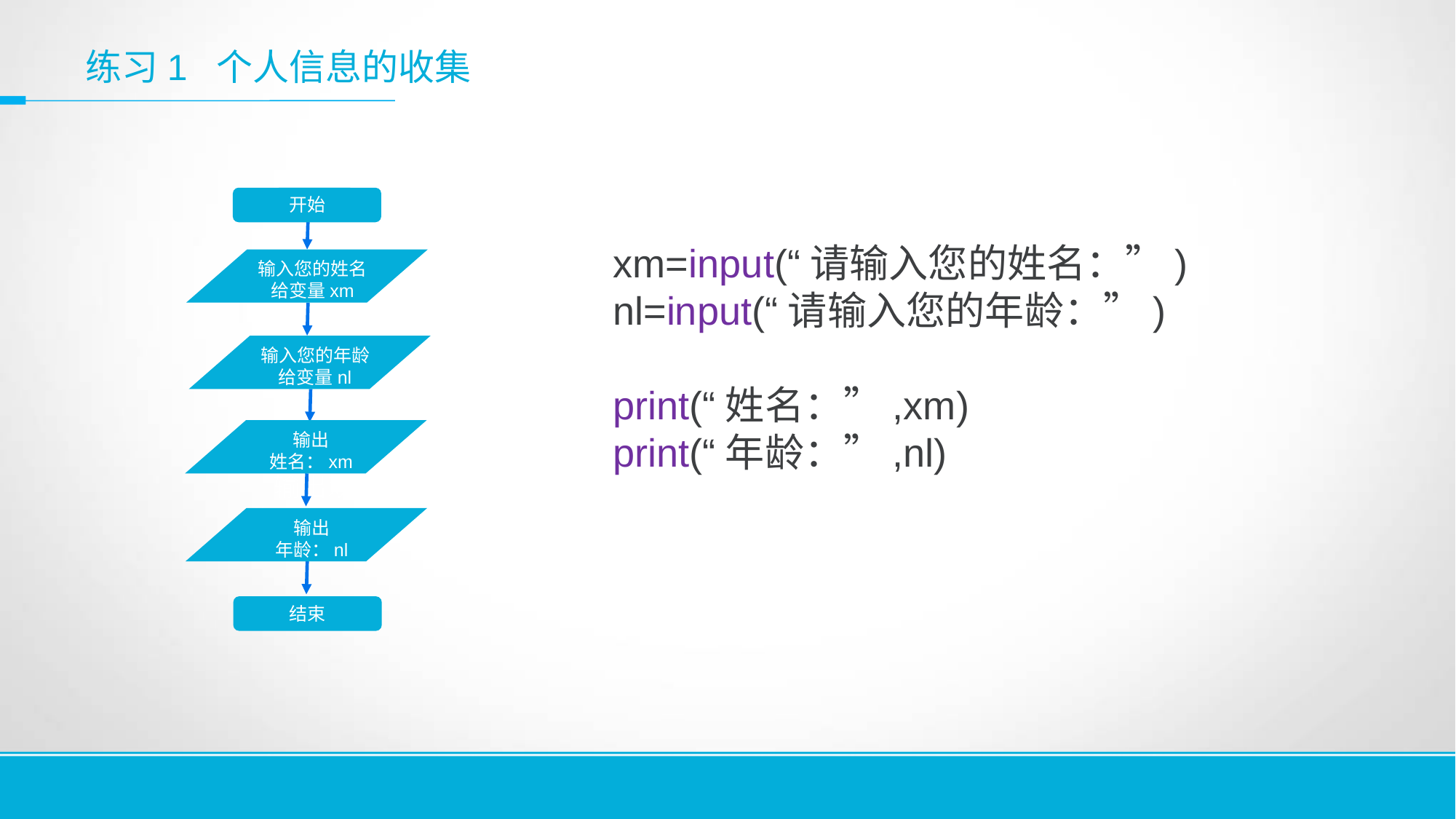

# 练习1  个人信息的收集

开始

xm=input(“请输入您的姓名：”)
nl=input(“请输入您的年龄：”)

print(“姓名：”,xm)
print(“年龄：”,nl)

输入您的姓名
给变量xm

输入您的年龄
给变量nl

输出
姓名：xm

输出欢迎x
进入程序的世界

输出
年龄：nl

结束